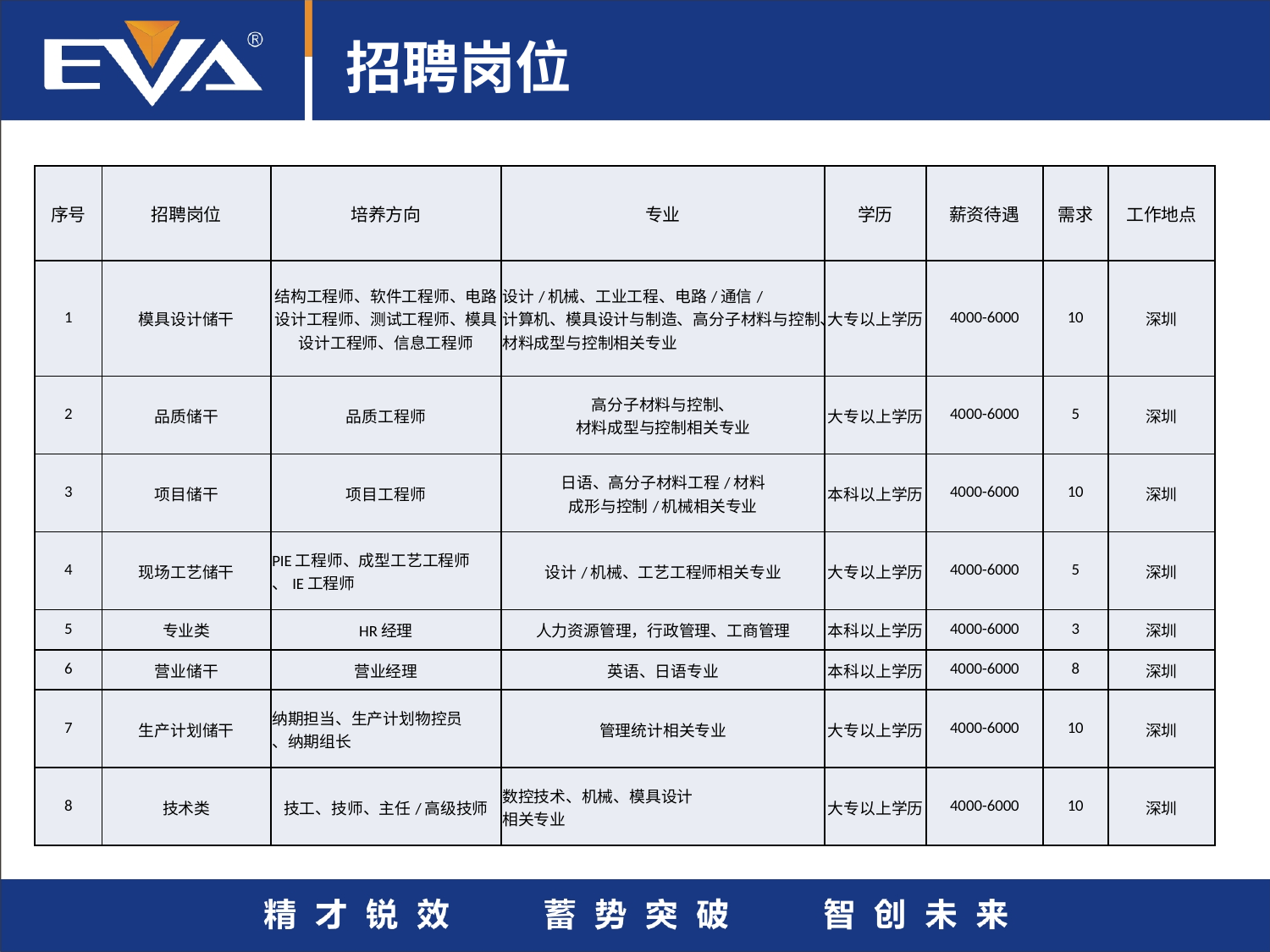

# 招聘岗位
| 序号 | 招聘岗位 | 培养方向 | 专业 | 学历 | 薪资待遇 | 需求 | 工作地点 |
| --- | --- | --- | --- | --- | --- | --- | --- |
| 1 | 模具设计储干 | 结构工程师、软件工程师、电路设计工程师、测试工程师、模具设计工程师、信息工程师 | 设计/机械、工业工程、电路/通信/ 计算机、模具设计与制造、高分子材料与控制、材料成型与控制相关专业 | 大专以上学历 | 4000-6000 | 10 | 深圳 |
| 2 | 品质储干 | 品质工程师 | 高分子材料与控制、 材料成型与控制相关专业 | 大专以上学历 | 4000-6000 | 5 | 深圳 |
| 3 | 项目储干 | 项目工程师 | 日语、高分子材料工程/材料 成形与控制/机械相关专业 | 本科以上学历 | 4000-6000 | 10 | 深圳 |
| 4 | 现场工艺储干 | PIE工程师、成型工艺工程师 、IE工程师 | 设计/机械、工艺工程师相关专业 | 大专以上学历 | 4000-6000 | 5 | 深圳 |
| 5 | 专业类 | HR经理 | 人力资源管理，行政管理、工商管理 | 本科以上学历 | 4000-6000 | 3 | 深圳 |
| 6 | 营业储干 | 营业经理 | 英语、日语专业 | 本科以上学历 | 4000-6000 | 8 | 深圳 |
| 7 | 生产计划储干 | 纳期担当、生产计划物控员 、纳期组长 | 管理统计相关专业 | 大专以上学历 | 4000-6000 | 10 | 深圳 |
| 8 | 技术类 | 技工、技师、主任/高级技师 | 数控技术、机械、模具设计 相关专业 | 大专以上学历 | 4000-6000 | 10 | 深圳 |